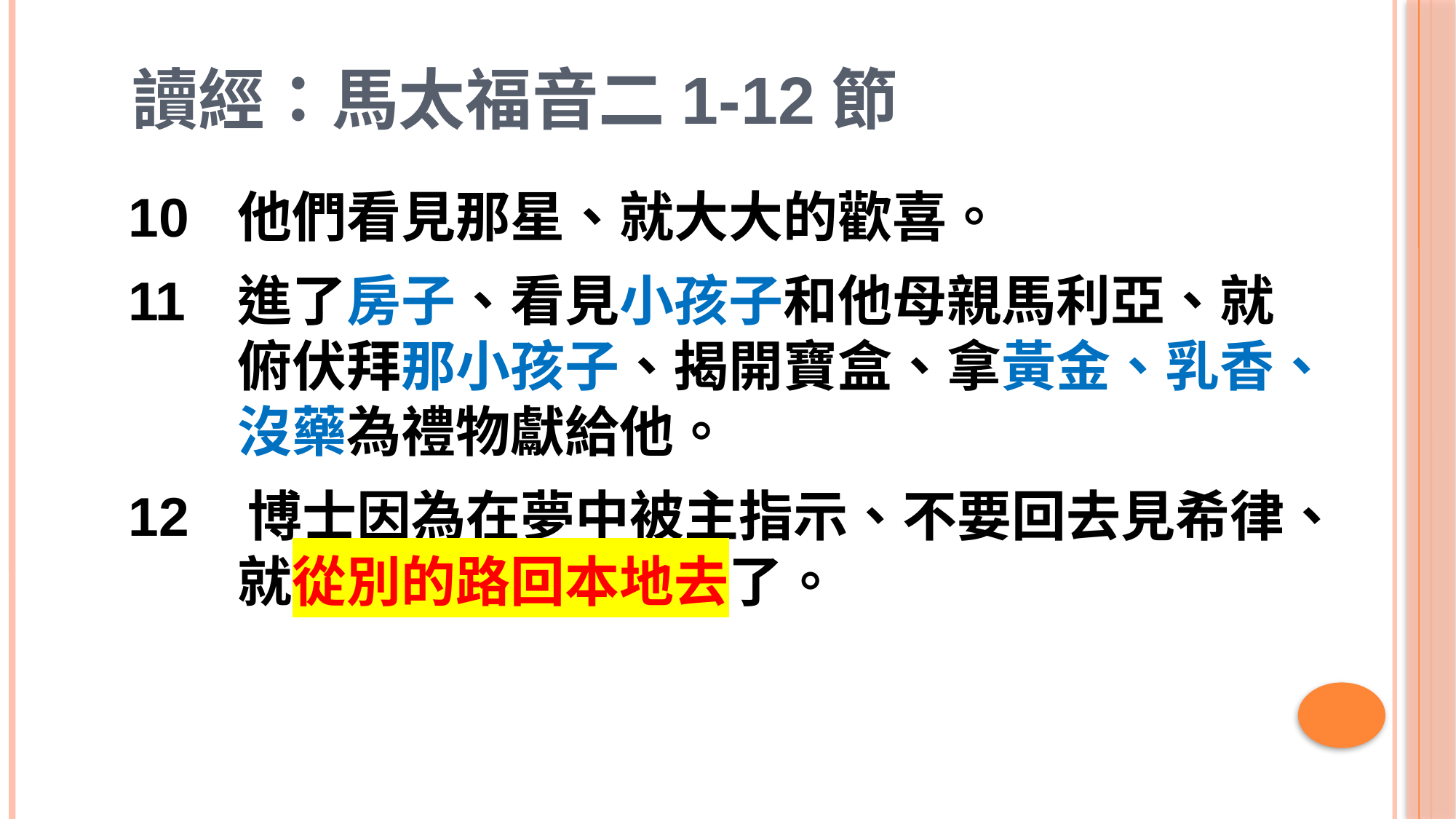

# 讀經：馬太福音二1-12節
10	他們看見那星、就大大的歡喜。
11	進了房子、看見小孩子和他母親馬利亞、就	俯伏拜那小孩子、揭開寶盒、拿黃金、乳香、	沒藥為禮物獻給他。
12   博士因為在夢中被主指示、不要回去見希律、	就從別的路回本地去了。